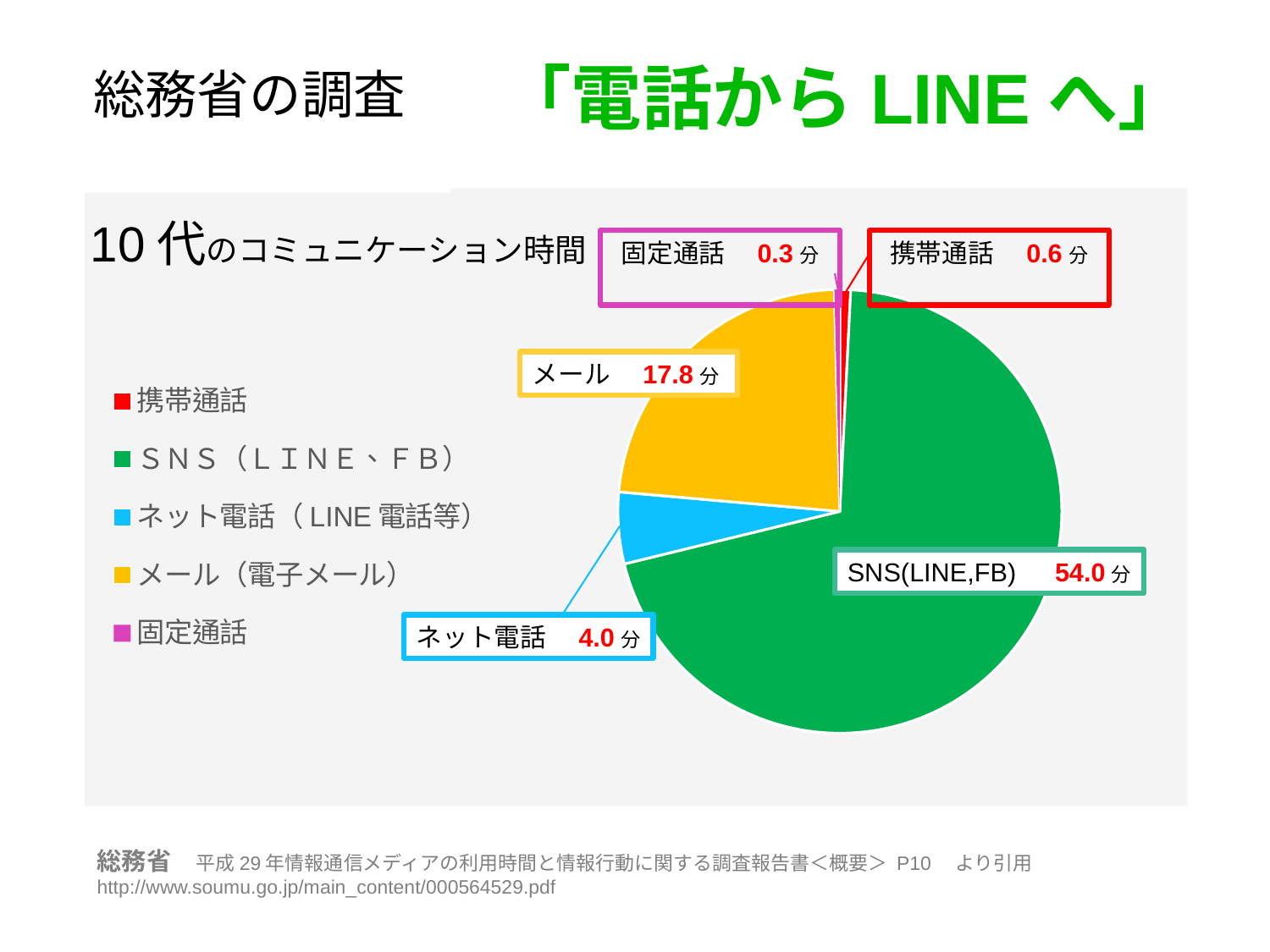

「電話からLINEへ」
総務省の調査

### Chart

| Category |  |
|---|---|
| 携帯通話 | 0.6 |
| ＳＮＳ（ＬＩＮＥ、ＦＢ） | 54.0 |
| ネット電話（LINE電話等） | 4.0 |
| メール（電子メール） | 17.8 |
| 固定通話 | 0.3 |
10代のコミュニケーション時間
固定通話　0.3分
携帯通話　0.6分
メール　17.8分
SNS(LINE,FB)　54.0分
ネット電話　4.0分
総務省　平成29年情報通信メディアの利用時間と情報行動に関する調査報告書＜概要＞ P10　より引用
http://www.soumu.go.jp/main_content/000564529.pdf